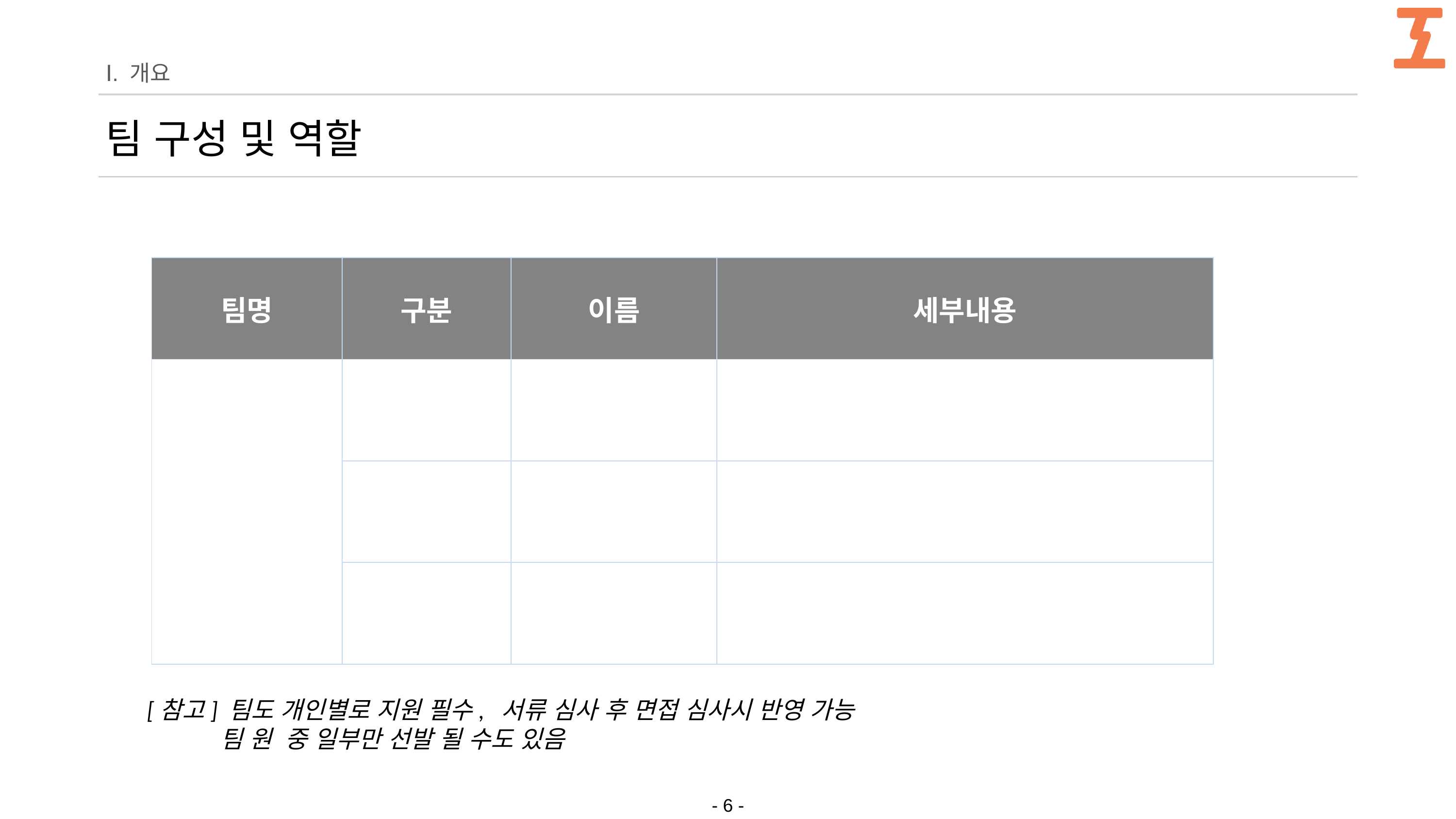

Ⅰ. 개요
팀 구성 및 역할
| 팀명 | 구분 | 이름 | 세부내용 |
| --- | --- | --- | --- |
|  |  |  |  |
|  |  |  |  |
|  |  |  |  |
[참고] 팀도 개인별로 지원 필수,  서류 심사 후 면접 심사시 반영 가능
          팀 원  중 일부만 선발 될 수도 있음